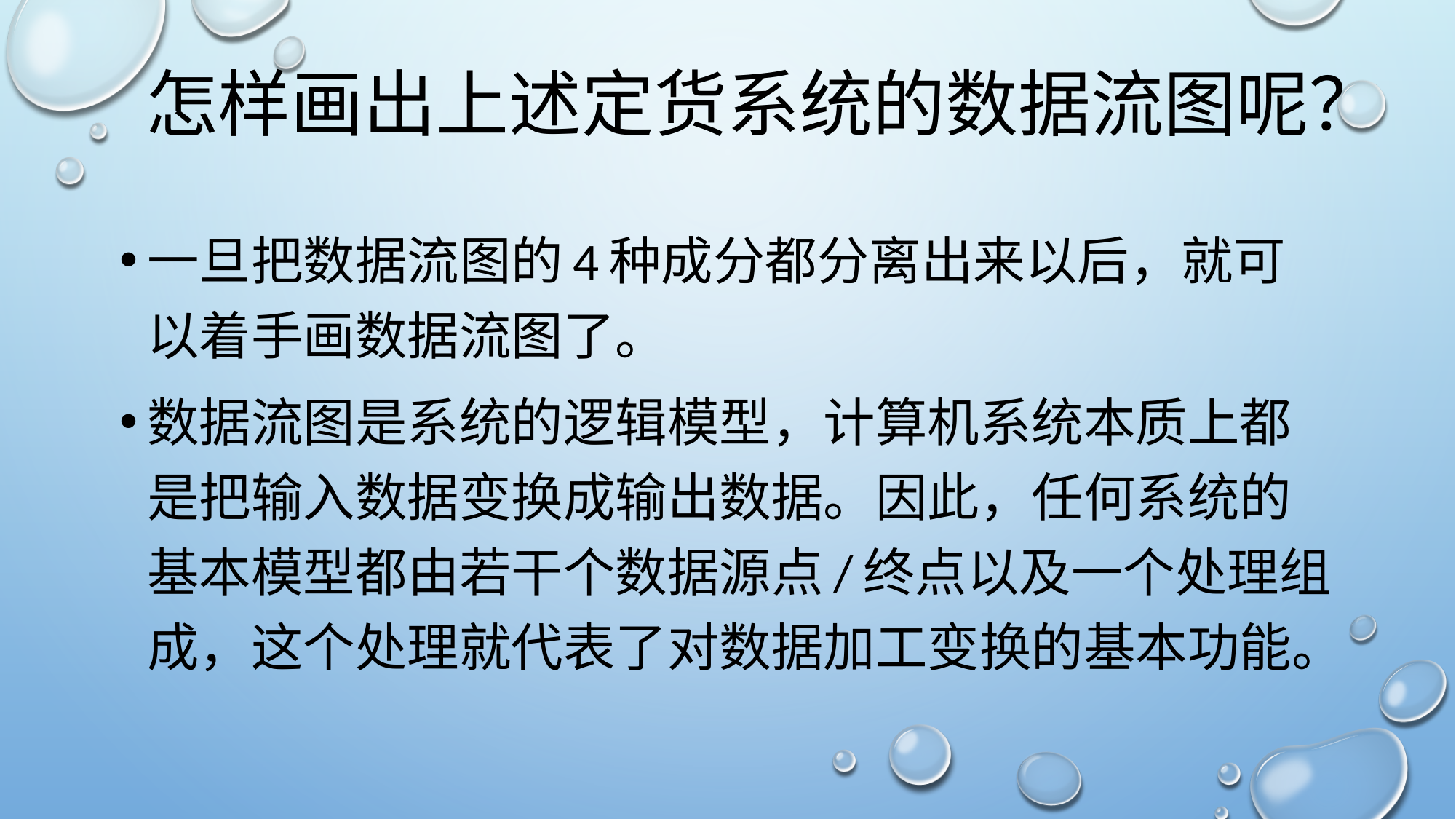

# 怎样画出上述定货系统的数据流图呢？
一旦把数据流图的4种成分都分离出来以后，就可以着手画数据流图了。
数据流图是系统的逻辑模型，计算机系统本质上都是把输入数据变换成输出数据。因此，任何系统的基本模型都由若干个数据源点/终点以及一个处理组成，这个处理就代表了对数据加工变换的基本功能。